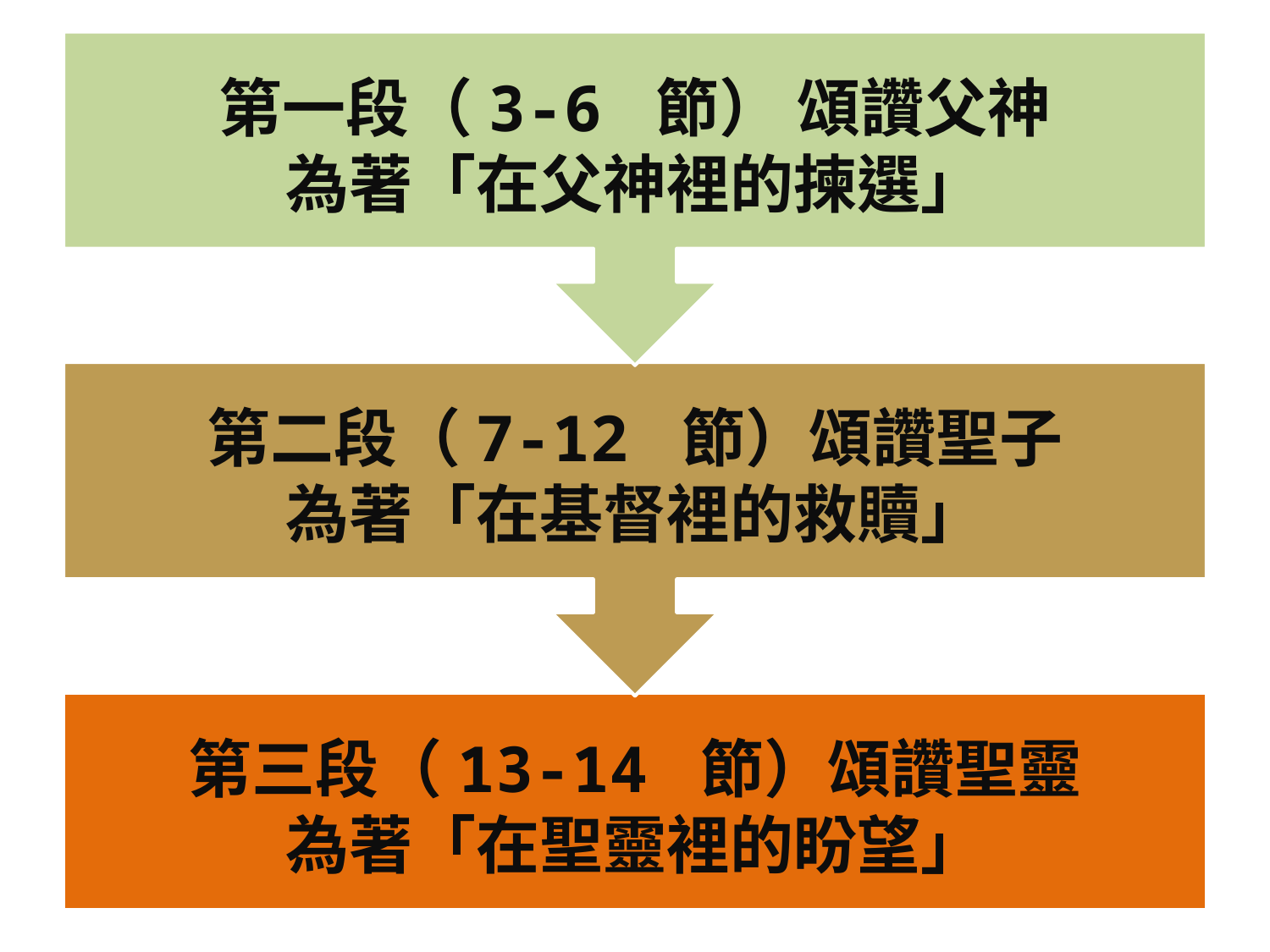

第三段（13-14 節）頌讚聖靈
為著「在聖靈裡的盼望」

第二段（7-12 節）頌讚聖子
為著「在基督裡的救贖」

第一段（3-6 節） 頌讚父神
為著「在父神裡的揀選」